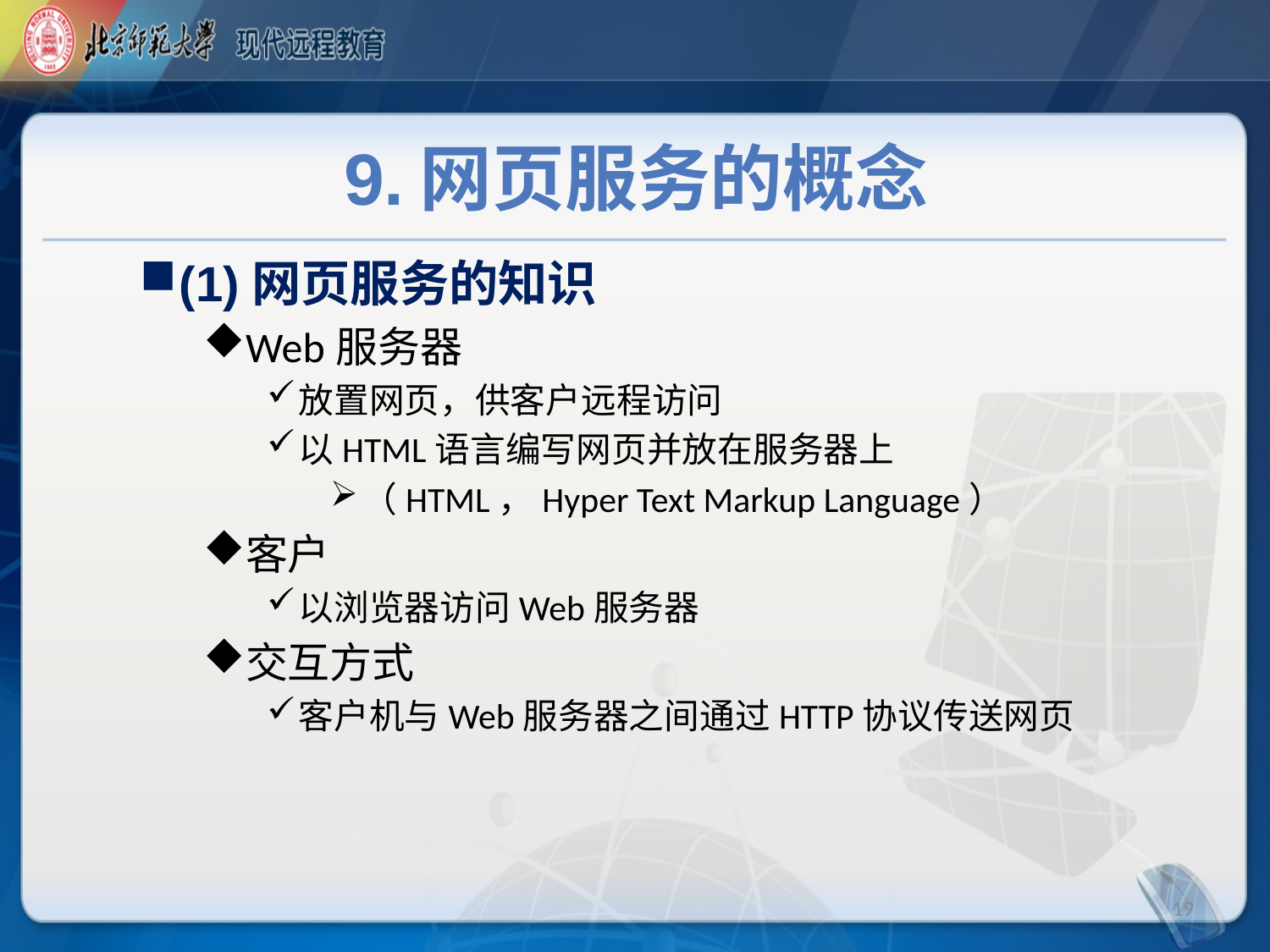

# 9.网页服务的概念
(1)网页服务的知识
Web服务器
放置网页，供客户远程访问
以HTML语言编写网页并放在服务器上
（HTML，Hyper Text Markup Language）
客户
以浏览器访问Web服务器
交互方式
客户机与Web服务器之间通过HTTP协议传送网页
19